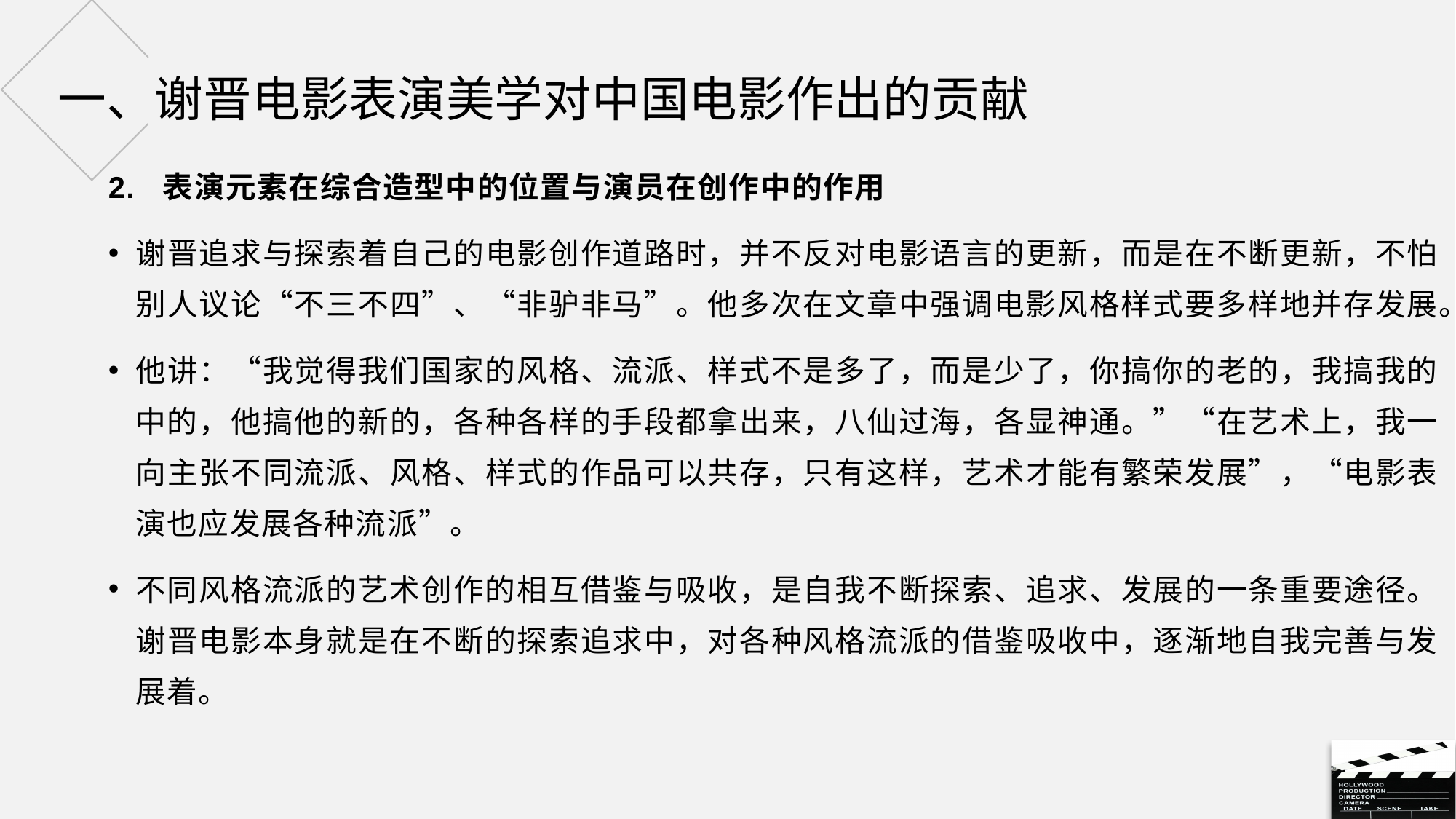

# 一、谢晋电影表演美学对中国电影作出的贡献
表演元素在综合造型中的位置与演员在创作中的作用
谢晋追求与探索着自己的电影创作道路时，并不反对电影语言的更新，而是在不断更新，不怕别人议论“不三不四”、“非驴非马”。他多次在文章中强调电影风格样式要多样地并存发展。
他讲：“我觉得我们国家的风格、流派、样式不是多了，而是少了，你搞你的老的，我搞我的中的，他搞他的新的，各种各样的手段都拿出来，八仙过海，各显神通。”“在艺术上，我一向主张不同流派、风格、样式的作品可以共存，只有这样，艺术才能有繁荣发展”，“电影表演也应发展各种流派”。
不同风格流派的艺术创作的相互借鉴与吸收，是自我不断探索、追求、发展的一条重要途径。谢晋电影本身就是在不断的探索追求中，对各种风格流派的借鉴吸收中，逐渐地自我完善与发展着。